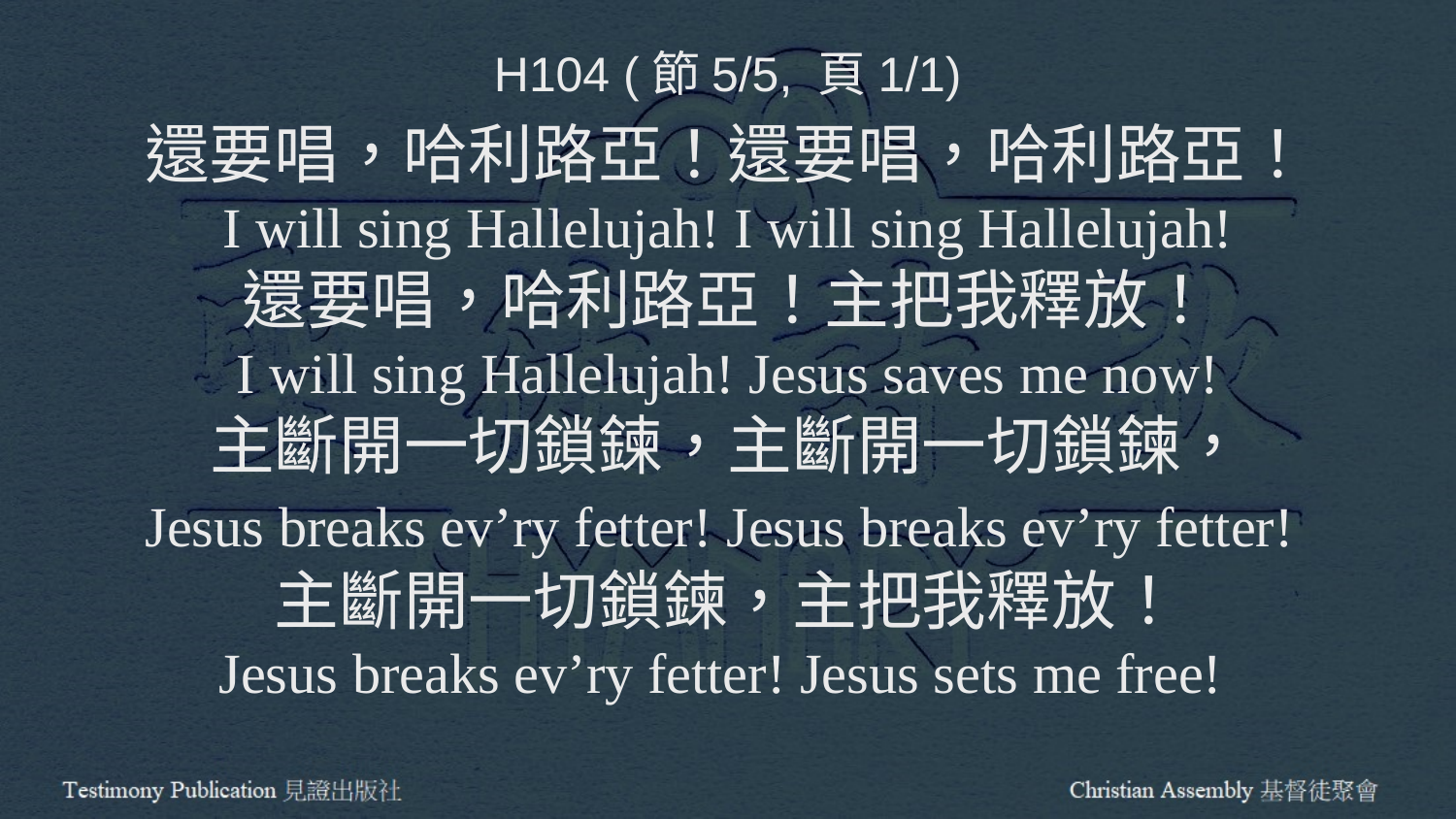

H104 (節5/5, 頁1/1)
還要唱，哈利路亞！還要唱，哈利路亞！
I will sing Hallelujah! I will sing Hallelujah!
還要唱，哈利路亞！主把我釋放！
I will sing Hallelujah! Jesus saves me now!
主斷開一切鎖鍊，主斷開一切鎖鍊，
Jesus breaks ev’ry fetter! Jesus breaks ev’ry fetter!
主斷開一切鎖鍊，主把我釋放！
Jesus breaks ev’ry fetter! Jesus sets me free!